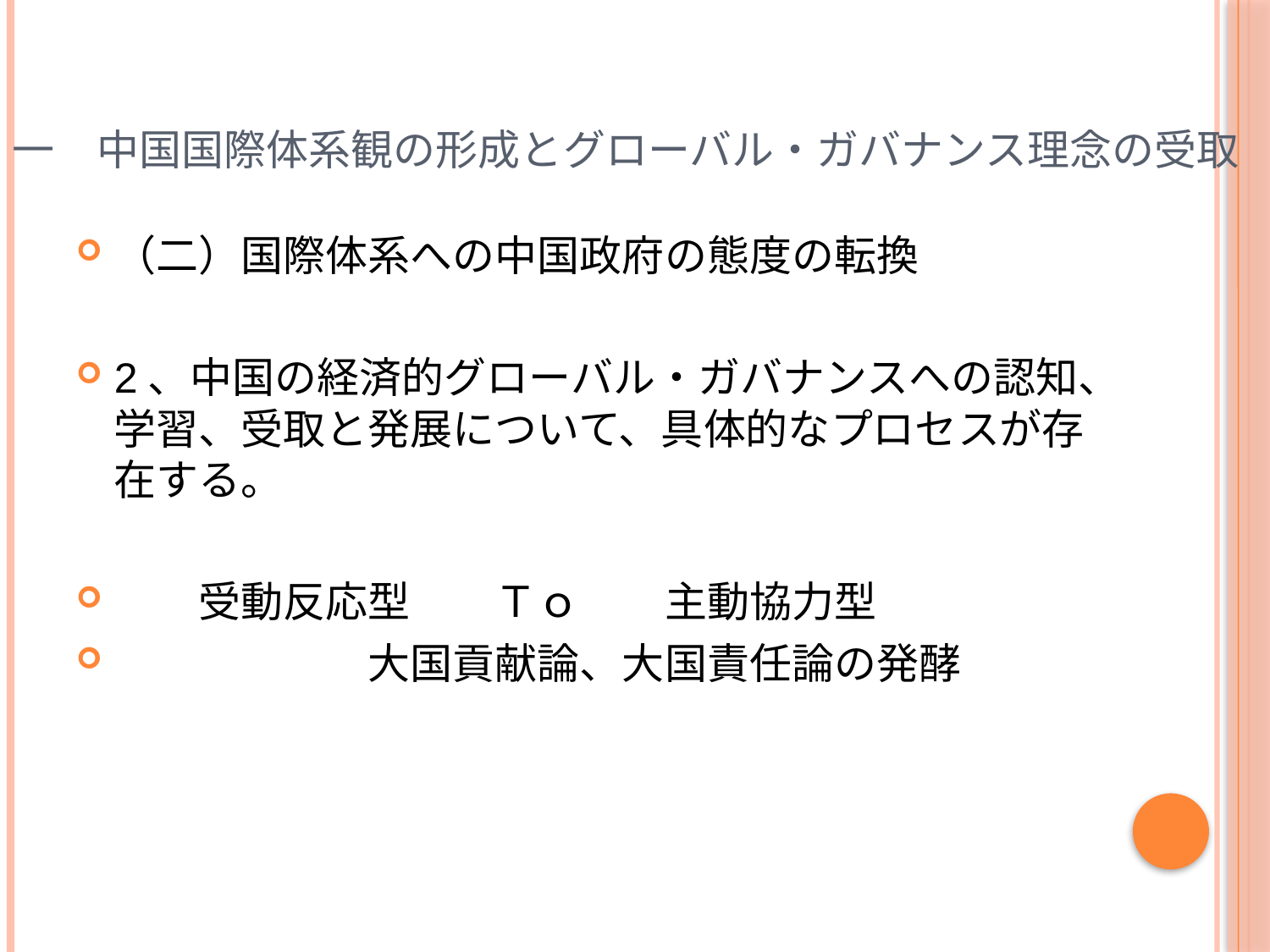

# 一　中国国際体系観の形成とグローバル・ガバナンス理念の受取
（二）国際体系への中国政府の態度の転換

2、中国の経済的グローバル・ガバナンスへの認知、学習、受取と発展について、具体的なプロセスが存在する。

　　受動反応型　　Ｔｏ　　主動協力型
　　　　　　大国貢献論、大国責任論の発酵